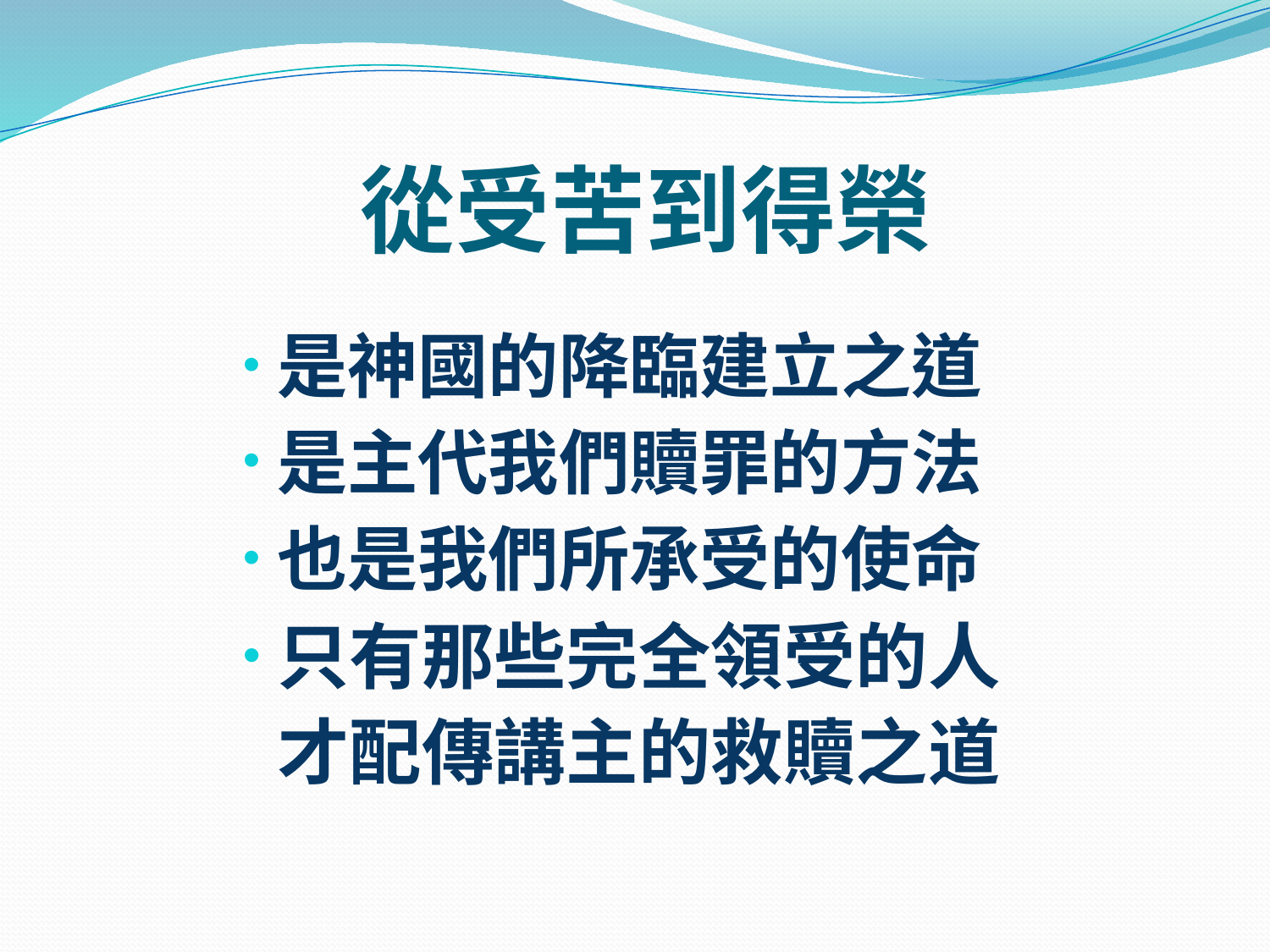

# 從受苦到得榮
是神國的降臨建立之道
是主代我們贖罪的方法
也是我們所承受的使命
只有那些完全領受的人才配傳講主的救贖之道